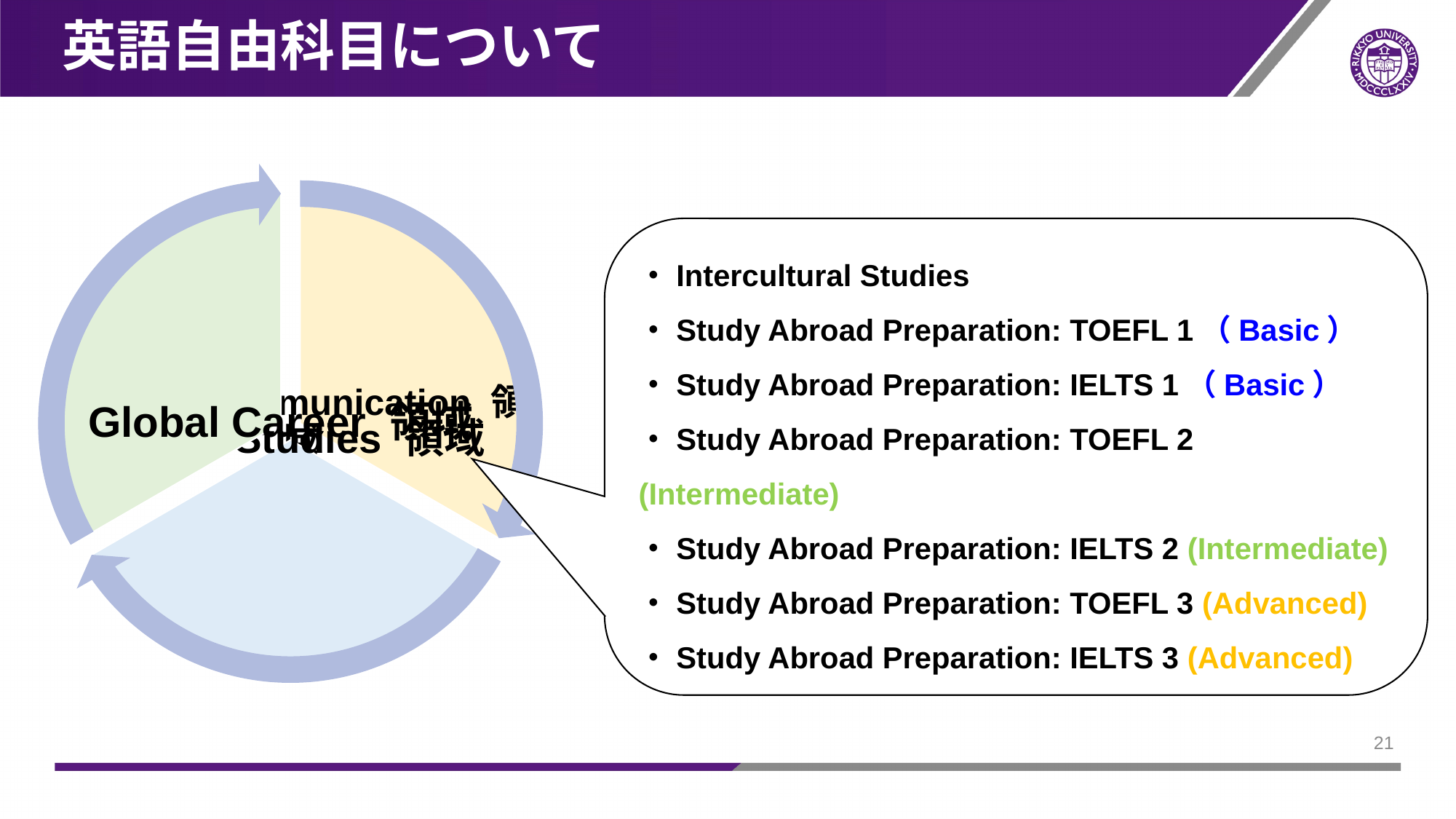

# 英語自由科目について
Global Communication 領域
Global Studies 領域
Global Career 領域
・Intercultural Studies
・Study Abroad Preparation: TOEFL 1（Basic）
・Study Abroad Preparation: IELTS 1（Basic）
・Study Abroad Preparation: TOEFL 2 (Intermediate)
・Study Abroad Preparation: IELTS 2 (Intermediate)
・Study Abroad Preparation: TOEFL 3 (Advanced)
・Study Abroad Preparation: IELTS 3 (Advanced)
21